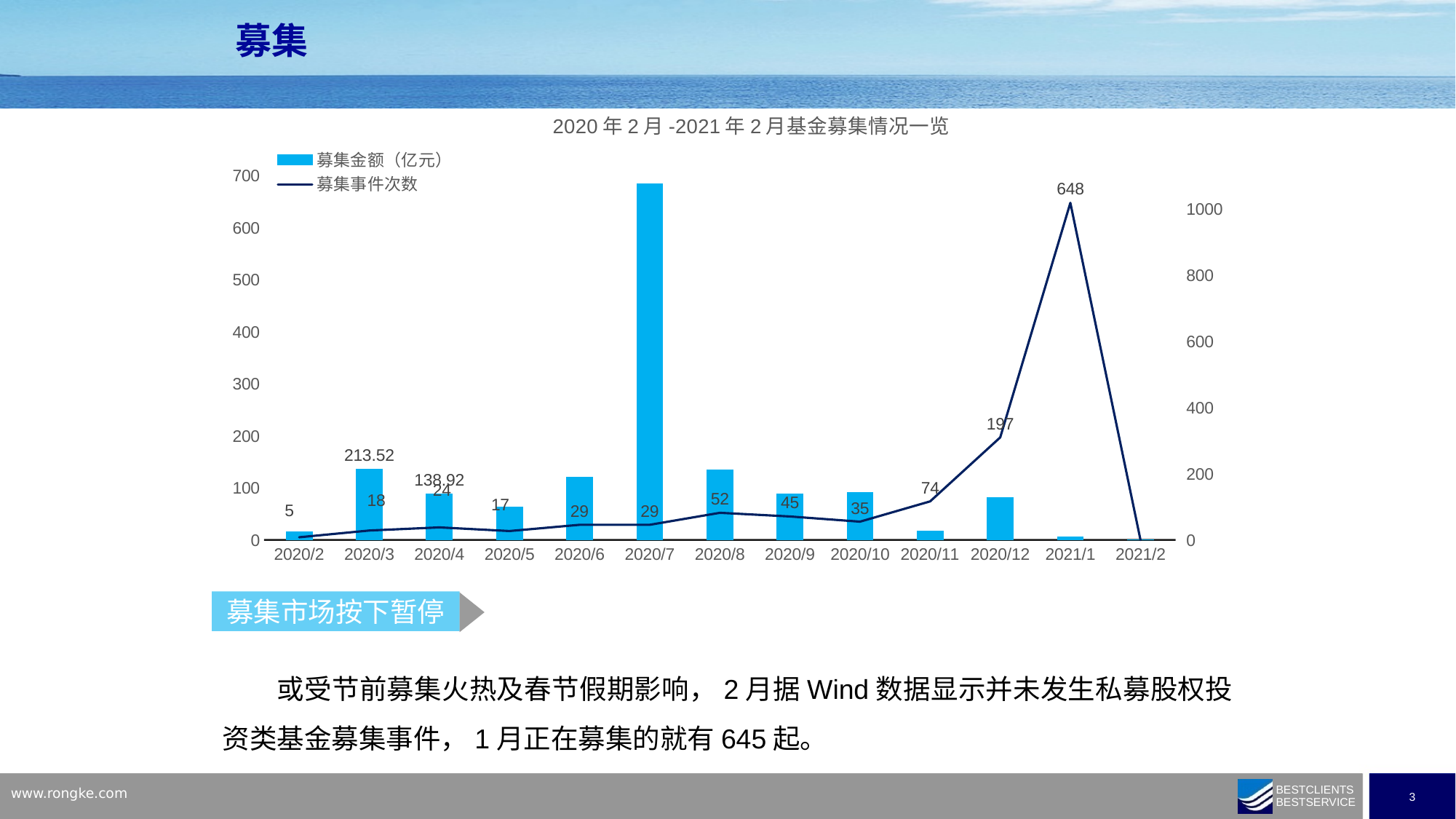

募集

### Chart: 2020年2月-2021年2月基金募集情况一览

| Category | 募集金额（亿元） | 募集事件次数 |
|---|---|---|
| 44255 | 0.0 | 0.0 |
| 44227 | 10.04 | 648.0 |
| 44196 | 128.028 | 197.0 |
| 44165 | 26.2245 | 74.0 |
| 44135 | 142.45735 | 35.0 |
| 44104 | 138.6101 | 45.0 |
| 44074 | 211.9956 | 52.0 |
| 44043 | 1075.0611 | 29.0 |
| 44012 | 189.514101 | 29.0 |
| 43982 | 98.1031 | 17.0 |
| 43951 | 138.92 | 24.0 |
| 43921 | 213.518 | 18.0 |
| 43890 | 23.3601 | 5.0 |
募集市场按下暂停

或受节前募集火热及春节假期影响，2月据Wind数据显示并未发生私募股权投资类基金募集事件，1月正在募集的就有645起。